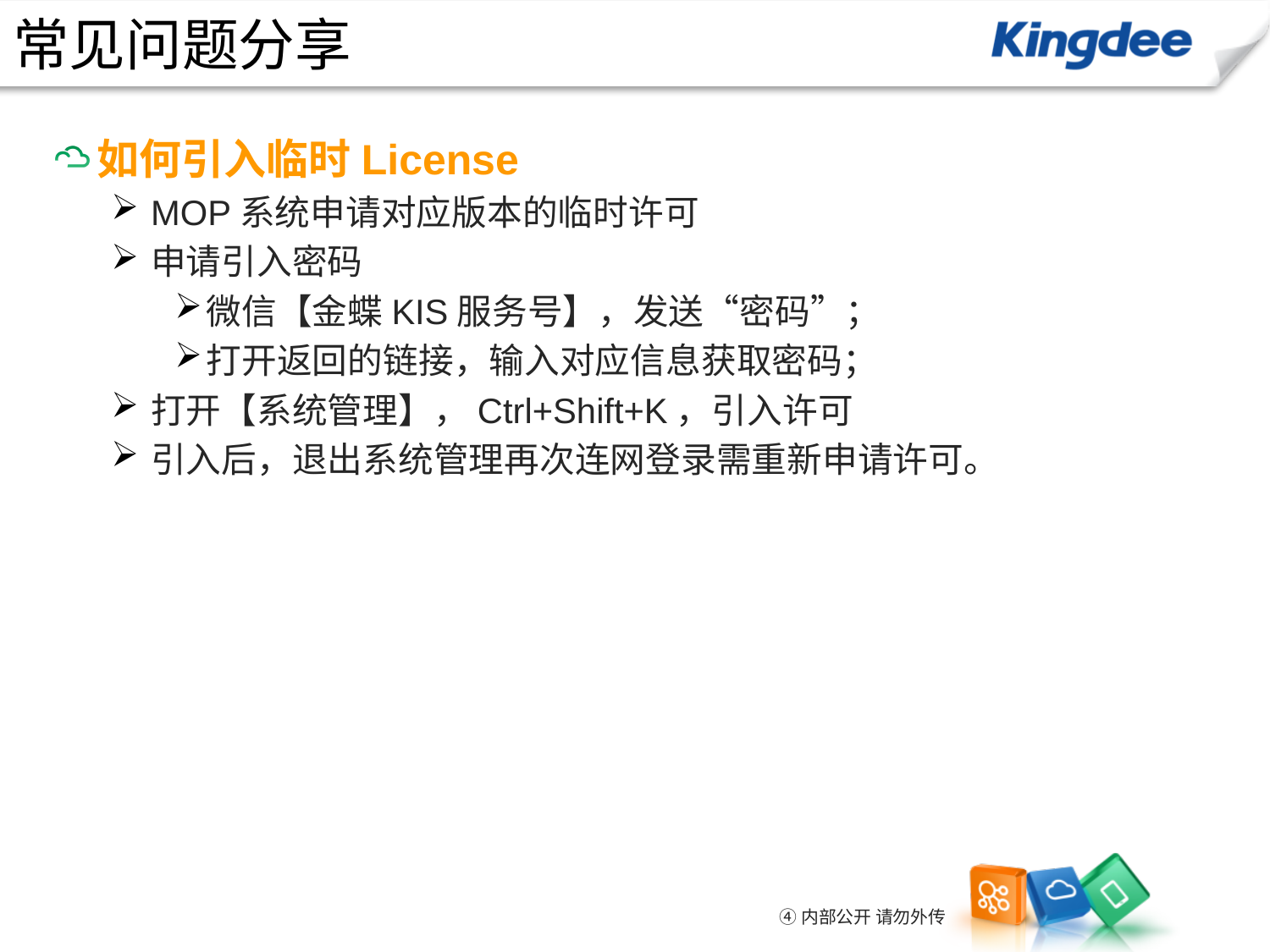

常见问题分享
如何引入临时License
MOP系统申请对应版本的临时许可
申请引入密码
微信【金蝶KIS服务号】，发送“密码”；
打开返回的链接，输入对应信息获取密码；
打开【系统管理】，Ctrl+Shift+K，引入许可
引入后，退出系统管理再次连网登录需重新申请许可。